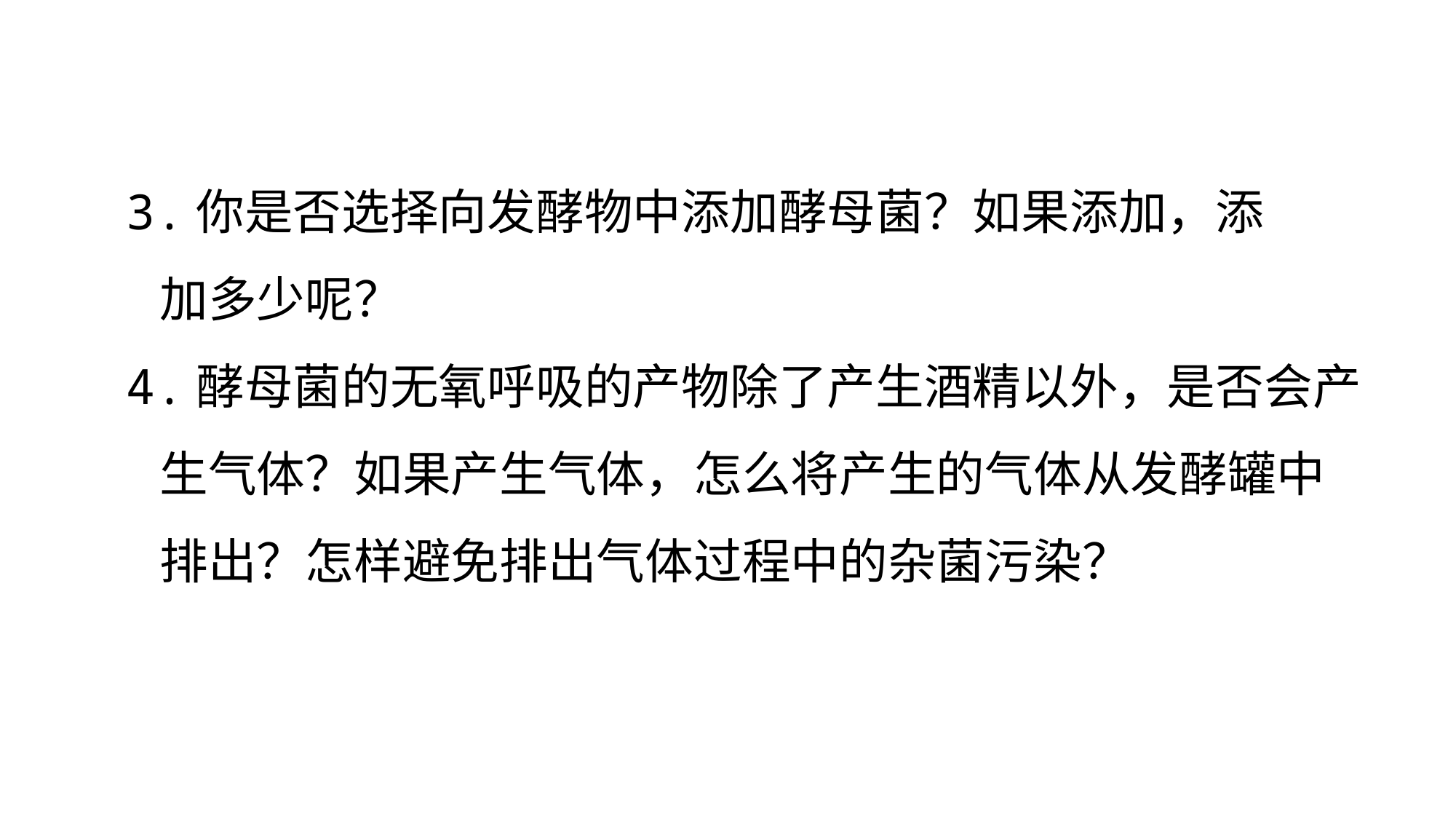

3.你是否选择向发酵物中添加酵母菌？如果添加，添
  加多少呢？
4.酵母菌的无氧呼吸的产物除了产生酒精以外，是否会产
  生气体？如果产生气体，怎么将产生的气体从发酵罐中
  排出？怎样避免排出气体过程中的杂菌污染？